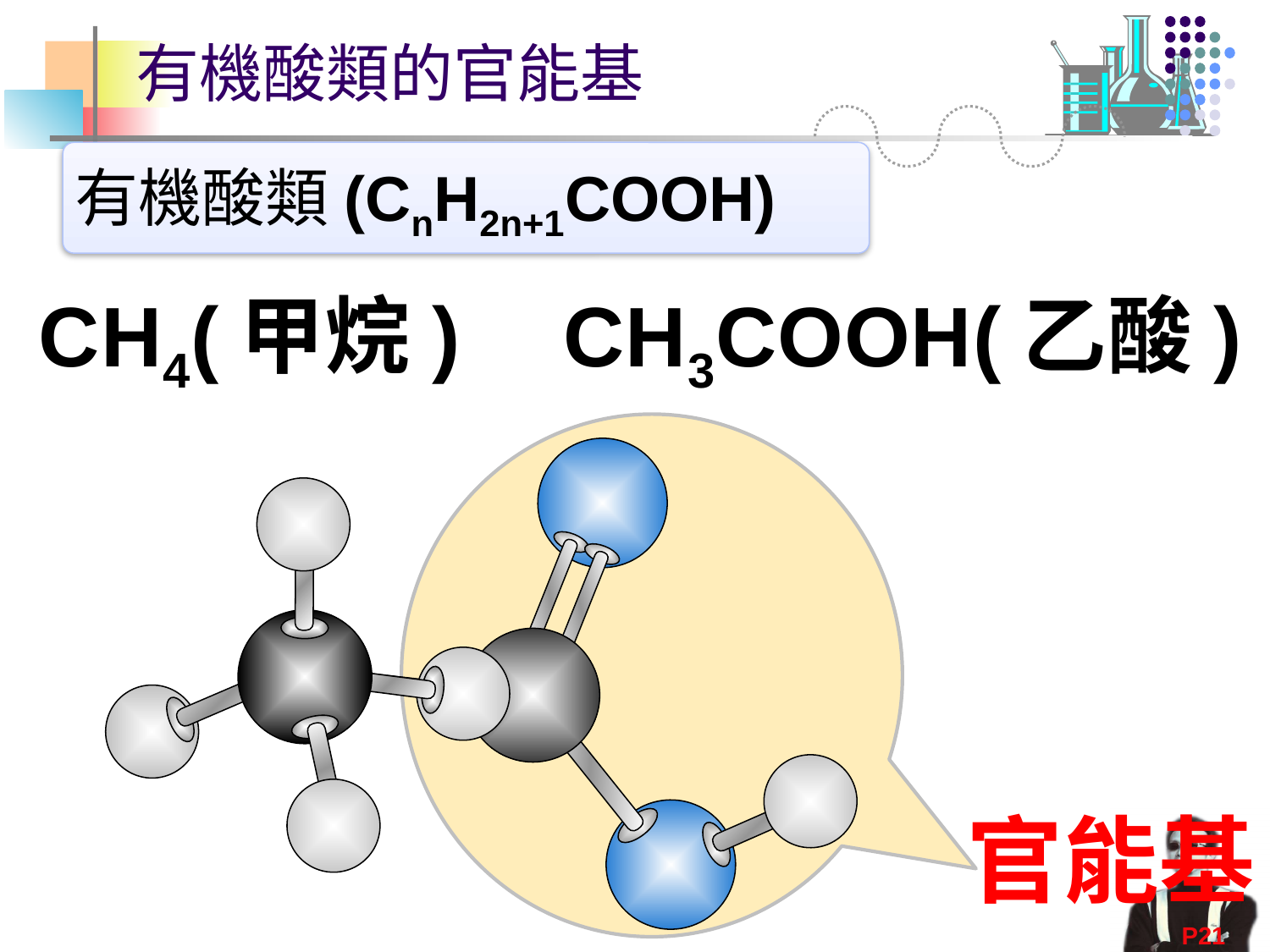

# 有機酸類的官能基

有機酸類(CnH2n+1COOH)
CH4(甲烷)
CH3COOH(乙酸)

官能基
P21